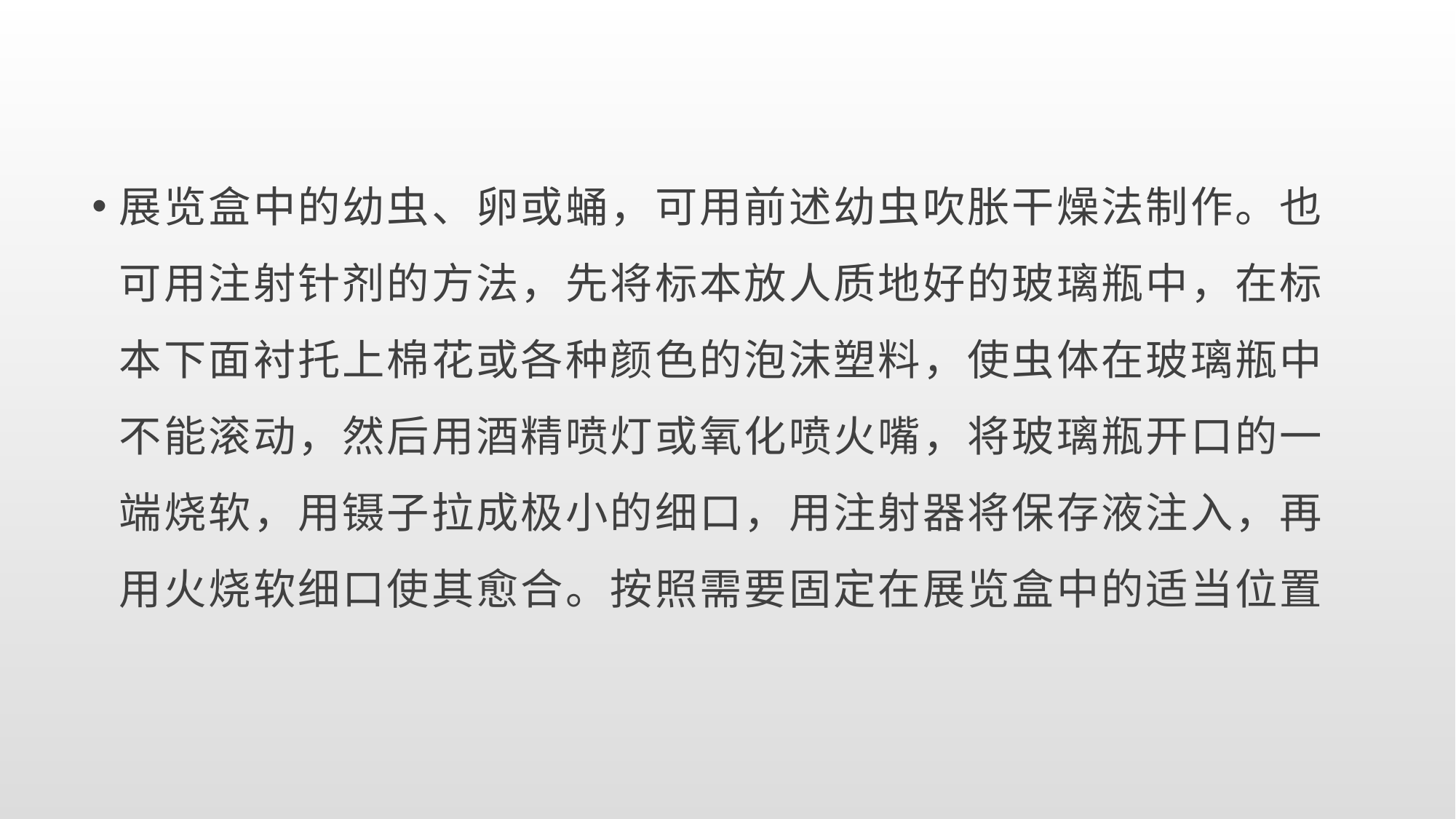

#
展览盒中的幼虫、卵或蛹，可用前述幼虫吹胀干燥法制作。也可用注射针剂的方法，先将标本放人质地好的玻璃瓶中，在标本下面衬托上棉花或各种颜色的泡沫塑料，使虫体在玻璃瓶中不能滚动，然后用酒精喷灯或氧化喷火嘴，将玻璃瓶开口的一端烧软，用镊子拉成极小的细口，用注射器将保存液注入，再用火烧软细口使其愈合。按照需要固定在展览盒中的适当位置